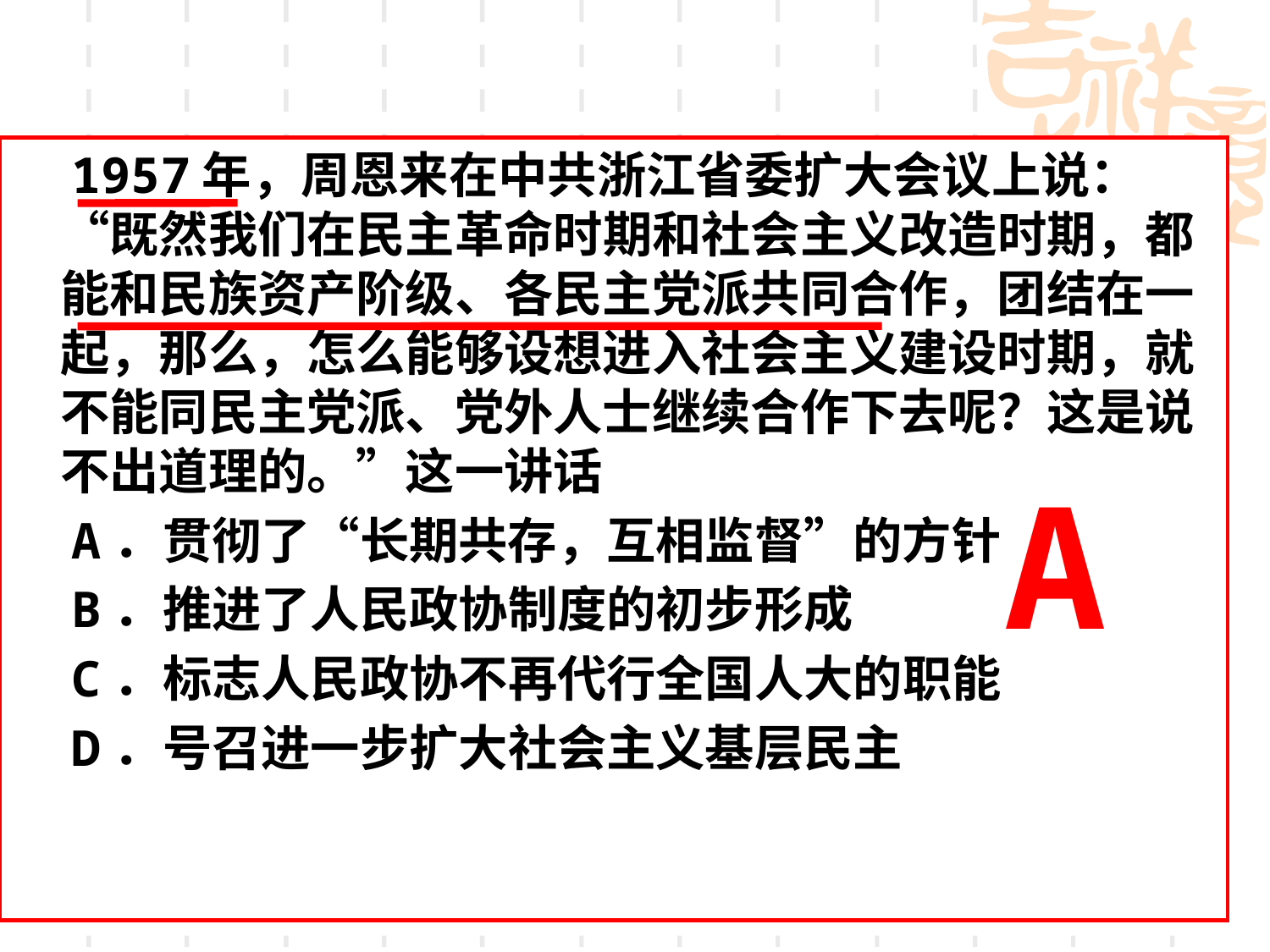

#
  1957年，周恩来在中共浙江省委扩大会议上说：“既然我们在民主革命时期和社会主义改造时期，都能和民族资产阶级、各民主党派共同合作，团结在一起，那么，怎么能够设想进入社会主义建设时期，就不能同民主党派、党外人士继续合作下去呢？这是说不出道理的。”这一讲话
  A．贯彻了“长期共存，互相监督”的方针
  B．推进了人民政协制度的初步形成
  C．标志人民政协不再代行全国人大的职能
  D．号召进一步扩大社会主义基层民主

A